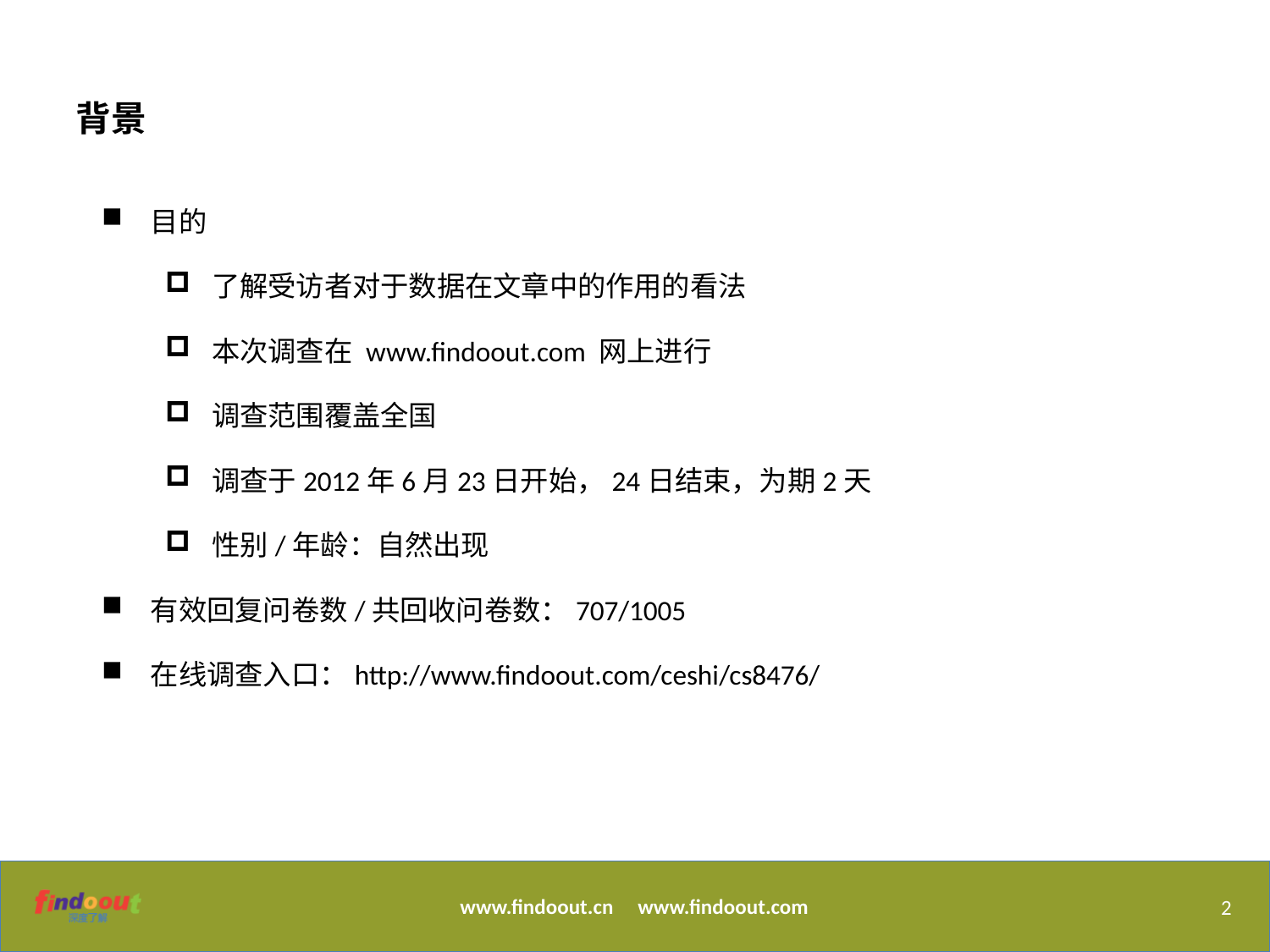

背景
目的
了解受访者对于数据在文章中的作用的看法
本次调查在 www.findoout.com 网上进行
调查范围覆盖全国
调查于2012年6月23日开始，24日结束，为期2天
性别/年龄：自然出现
有效回复问卷数/共回收问卷数：707/1005
在线调查入口：http://www.findoout.com/ceshi/cs8476/

2